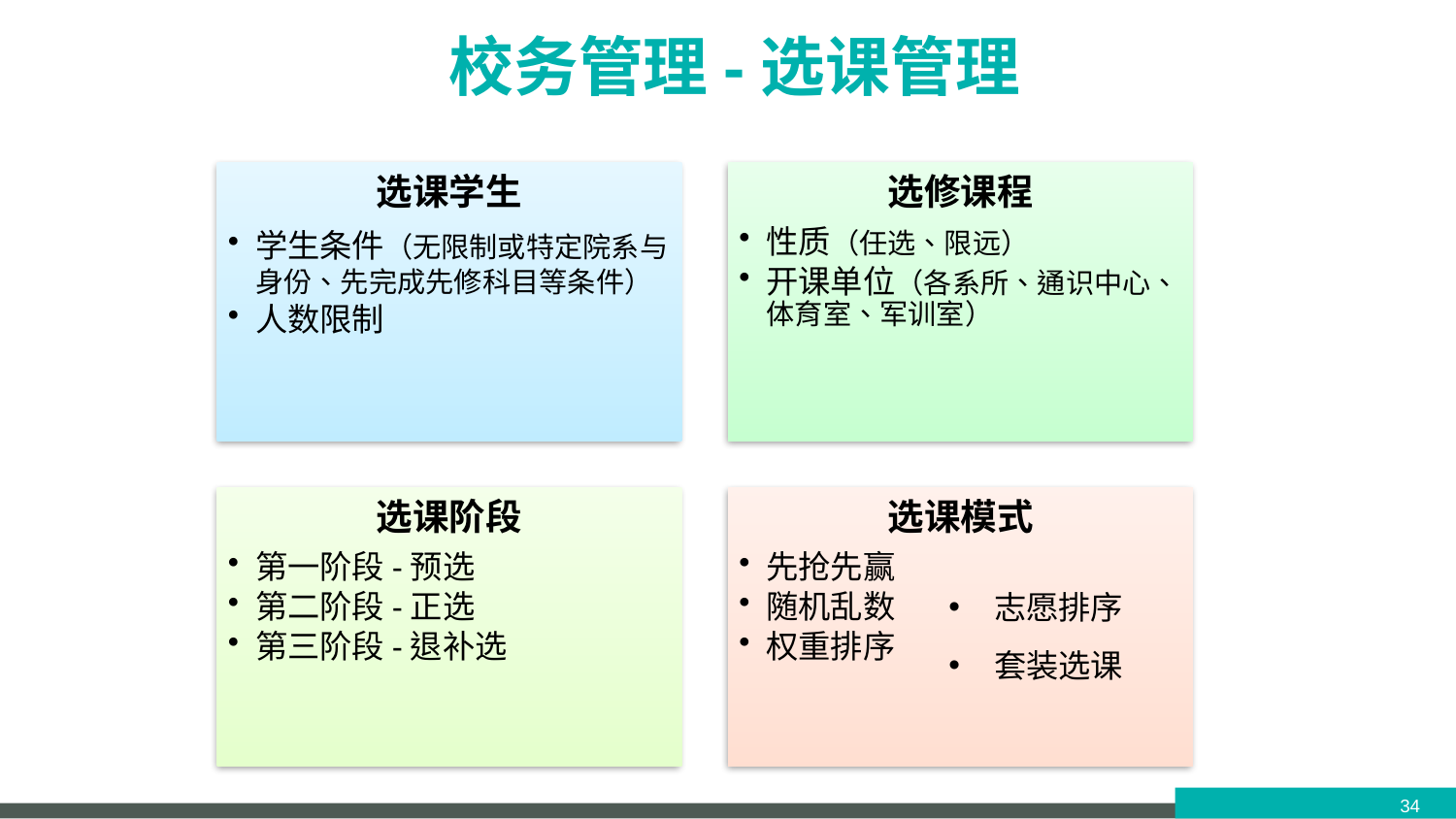

校务管理-选课管理
选课学生
学生条件（无限制或特定院系与身份、先完成先修科目等条件）
人数限制
选修课程
性质（任选、限远）
开课单位（各系所、通识中心、体育室、军训室）
选课阶段
第一阶段-预选
第二阶段-正选
第三阶段-退补选
选课模式
先抢先赢
随机乱数
权重排序
志愿排序
套装选课
34